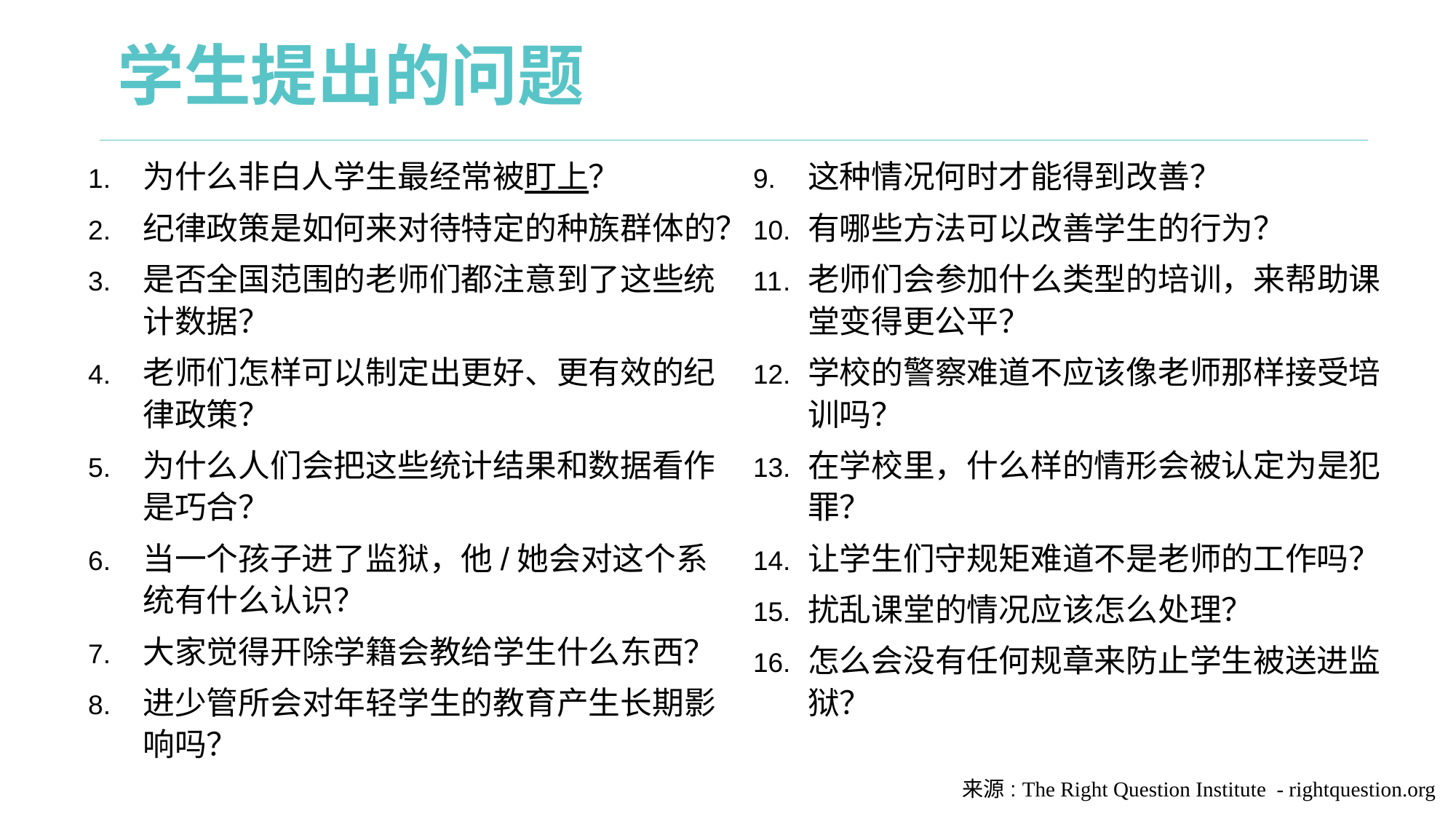

# 学生提出的问题
为什么非白人学生最经常被盯上？
纪律政策是如何来对待特定的种族群体的？
是否全国范围的老师们都注意到了这些统计数据？
老师们怎样可以制定出更好、更有效的纪律政策？
为什么人们会把这些统计结果和数据看作是巧合？
当一个孩子进了监狱，他/她会对这个系统有什么认识？
大家觉得开除学籍会教给学生什么东西？
进少管所会对年轻学生的教育产生长期影响吗？
这种情况何时才能得到改善？
有哪些方法可以改善学生的行为？
老师们会参加什么类型的培训，来帮助课堂变得更公平？
学校的警察难道不应该像老师那样接受培训吗？
在学校里，什么样的情形会被认定为是犯罪？
让学生们守规矩难道不是老师的工作吗？
扰乱课堂的情况应该怎么处理？
怎么会没有任何规章来防止学生被送进监狱？